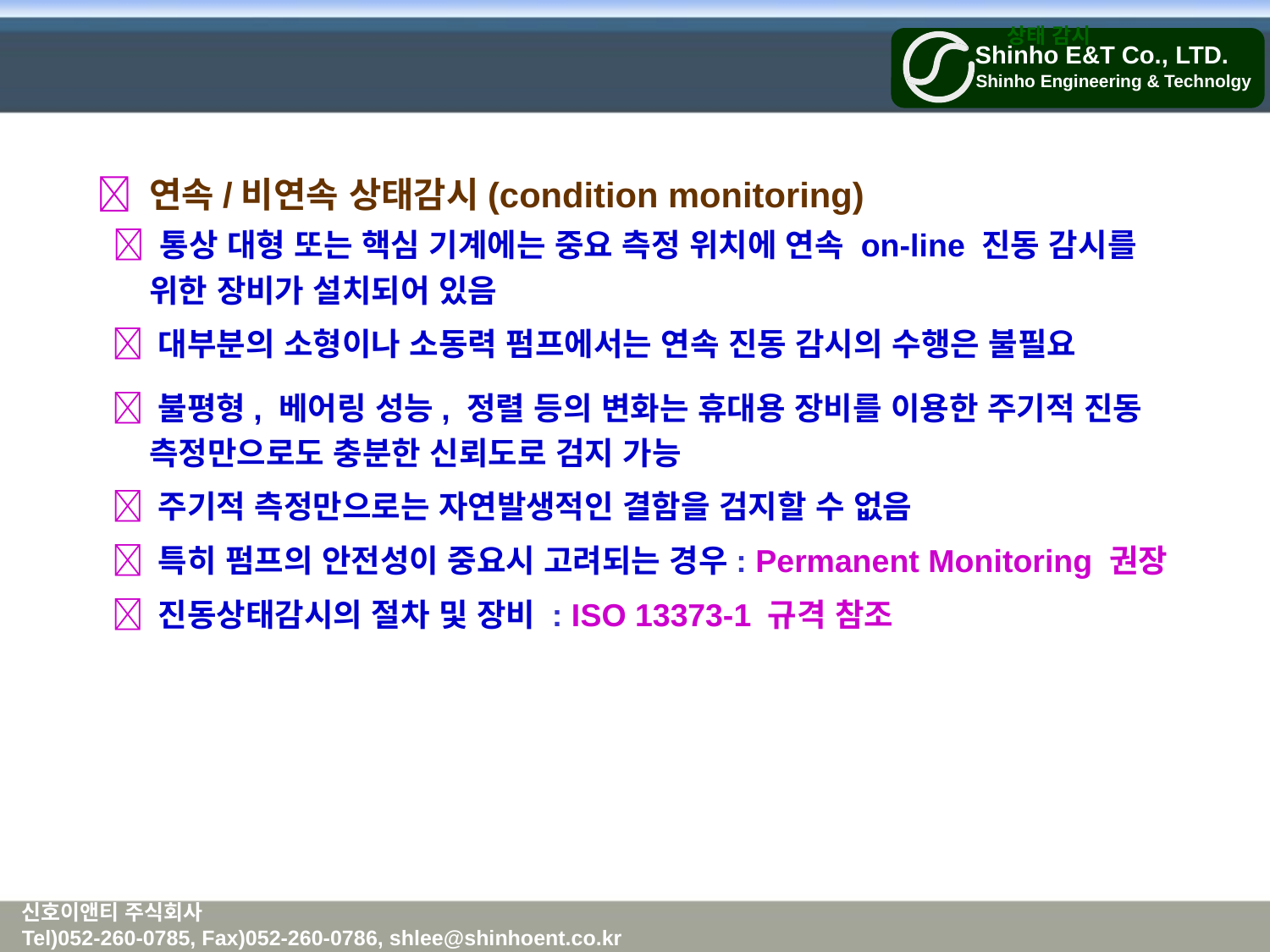

상태 감시
♣ 연속/비연속 상태감시(condition monitoring)
  • 통상 대형 또는 핵심 기계에는 중요 측정 위치에 연속 on-line 진동 감시를
     위한 장비가 설치되어 있음
  • 대부분의 소형이나 소동력 펌프에서는 연속 진동 감시의 수행은 불필요

  • 불평형, 베어링 성능, 정렬 등의 변화는 휴대용 장비를 이용한 주기적 진동
     측정만으로도 충분한 신뢰도로 검지 가능
  • 주기적 측정만으로는 자연발생적인 결함을 검지할 수 없음
  • 특히 펌프의 안전성이 중요시 고려되는 경우: Permanent Monitoring 권장
  • 진동상태감시의 절차 및 장비 : ISO 13373-1 규격 참조